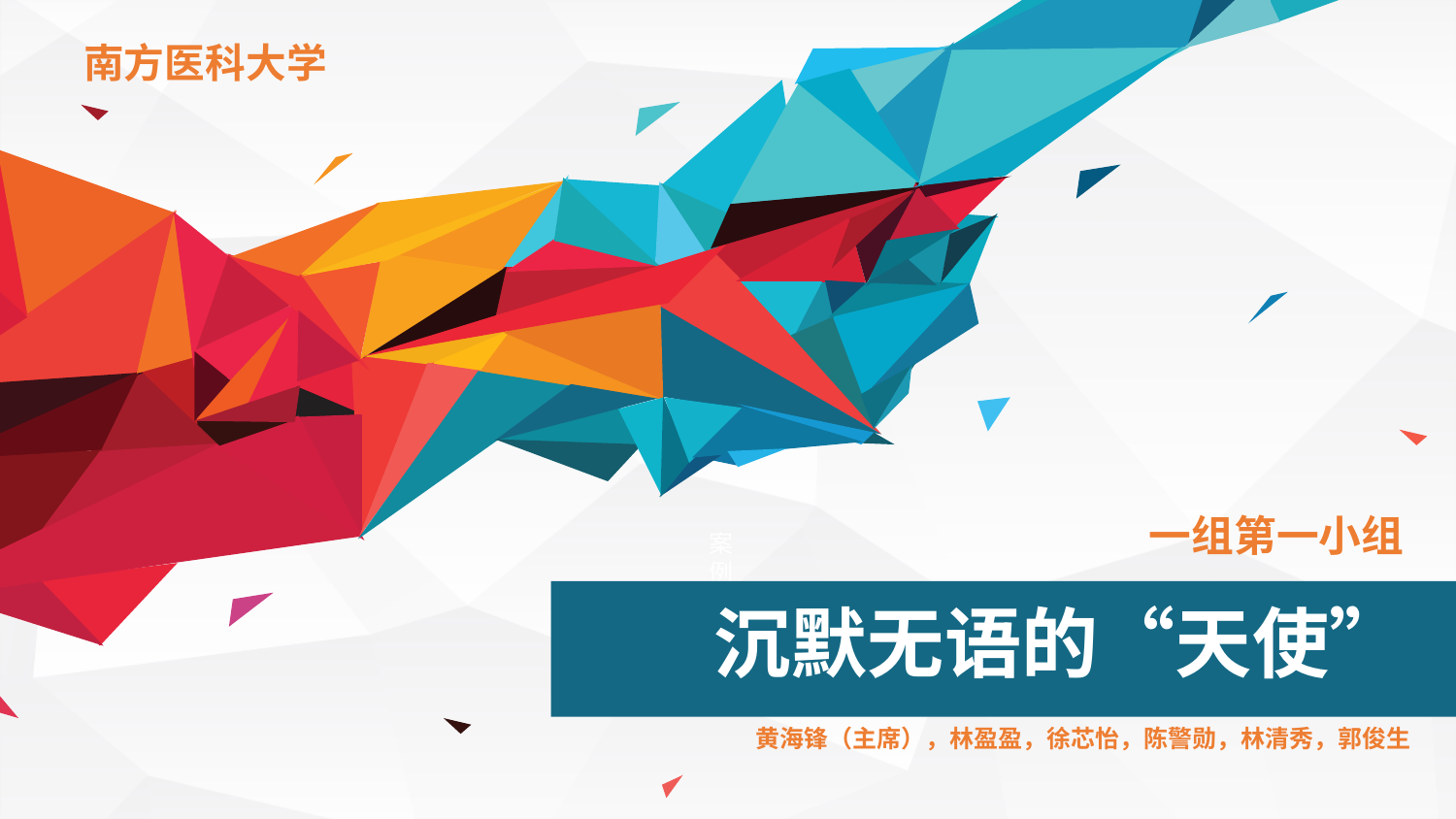

南方医科大学
一组第一小组

沉默无语的“天使”
黄海锋（主席），林盈盈，徐芯怡，陈警勋，林清秀，郭俊生